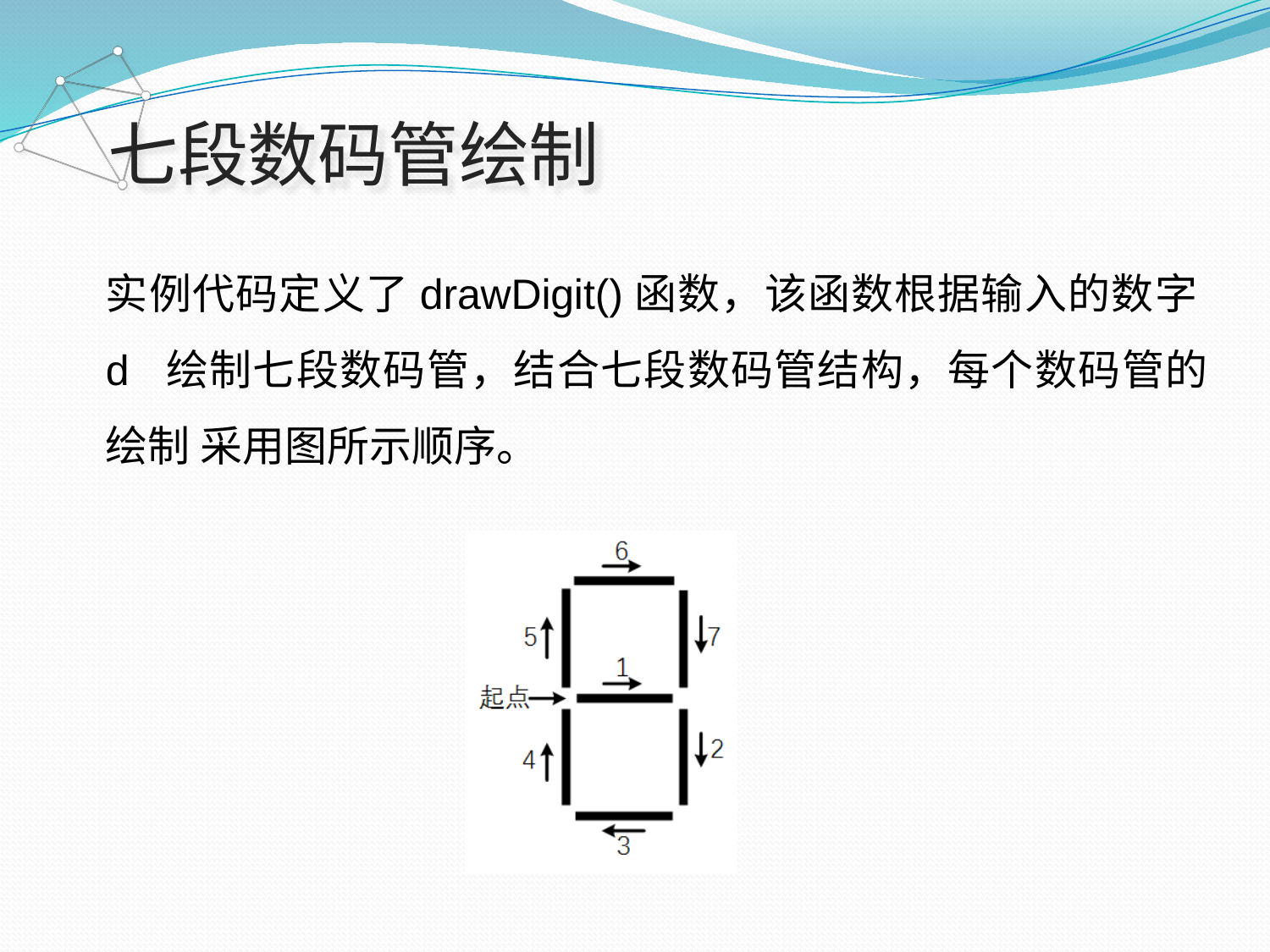

七段数码管绘制
实例代码定义了drawDigit()函数，该函数根据输入的数字d  绘制七段数码管，结合七段数码管结构，每个数码管的绘制 采用图所示顺序。